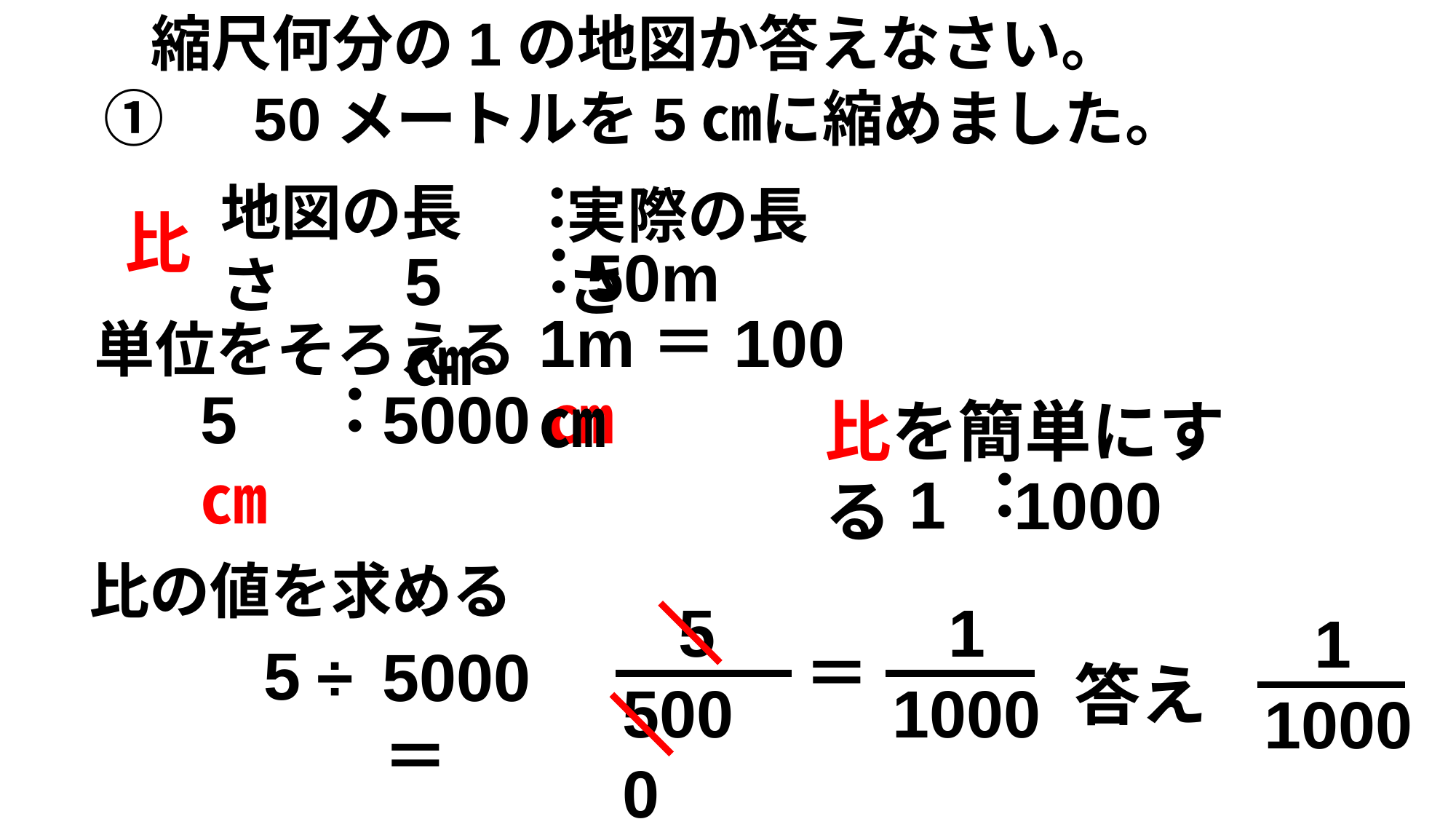

縮尺何分の1の地図か答えなさい。
①　50メートルを5㎝に縮めました。
：
地図の長さ
実際の長さ
比
：
50m
5㎝
1m＝100㎝
単位をそろえる
：
5㎝
5000㎝
比を簡単にする
：
1
1000
比の値を求める
1
5
1
1000
＝
5
÷
5000＝
答え
5000
1000